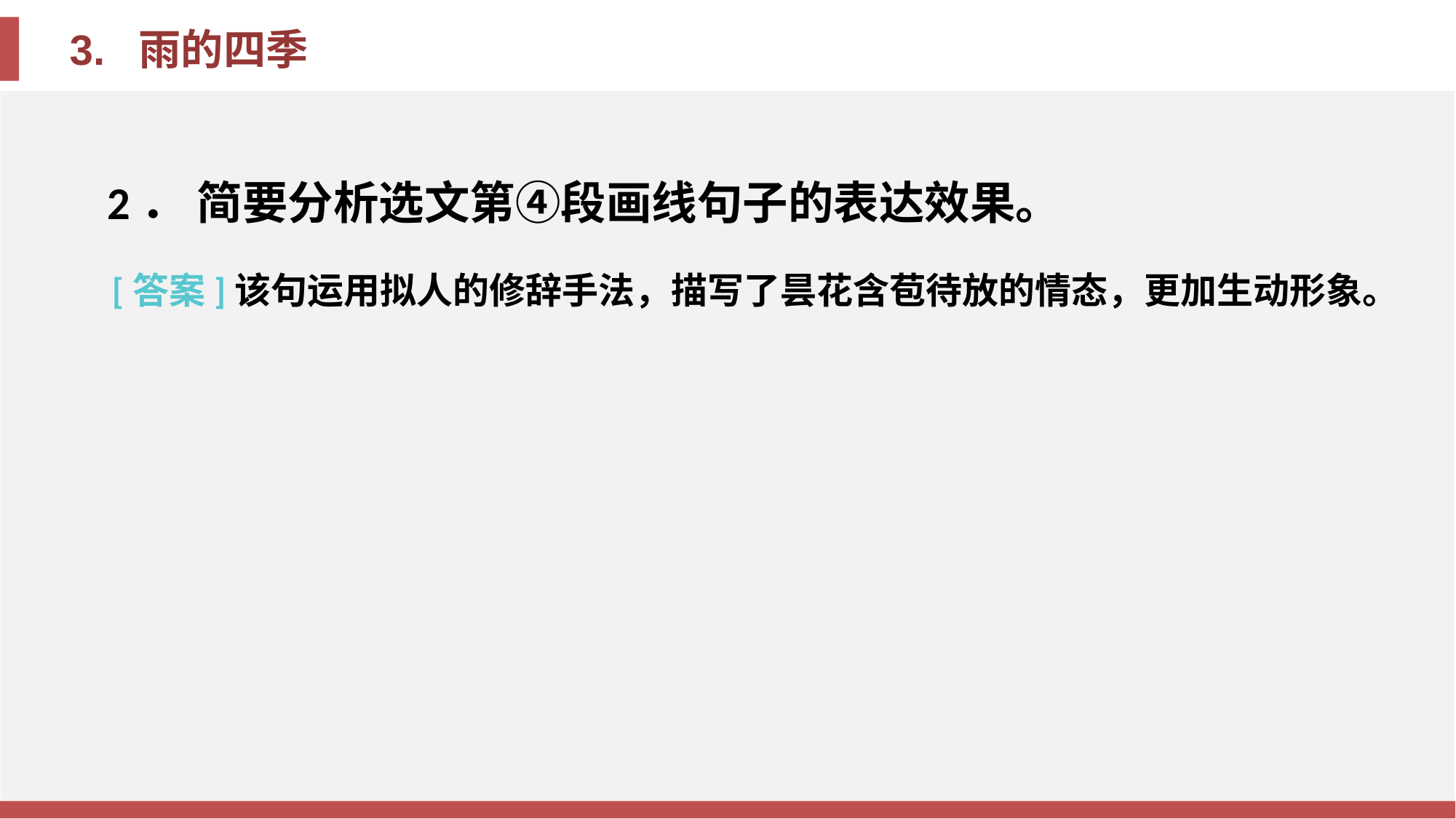

2． 简要分析选文第④段画线句子的表达效果。
[答案]该句运用拟人的修辞手法，描写了昙花含苞待放的情态，更加生动形象。